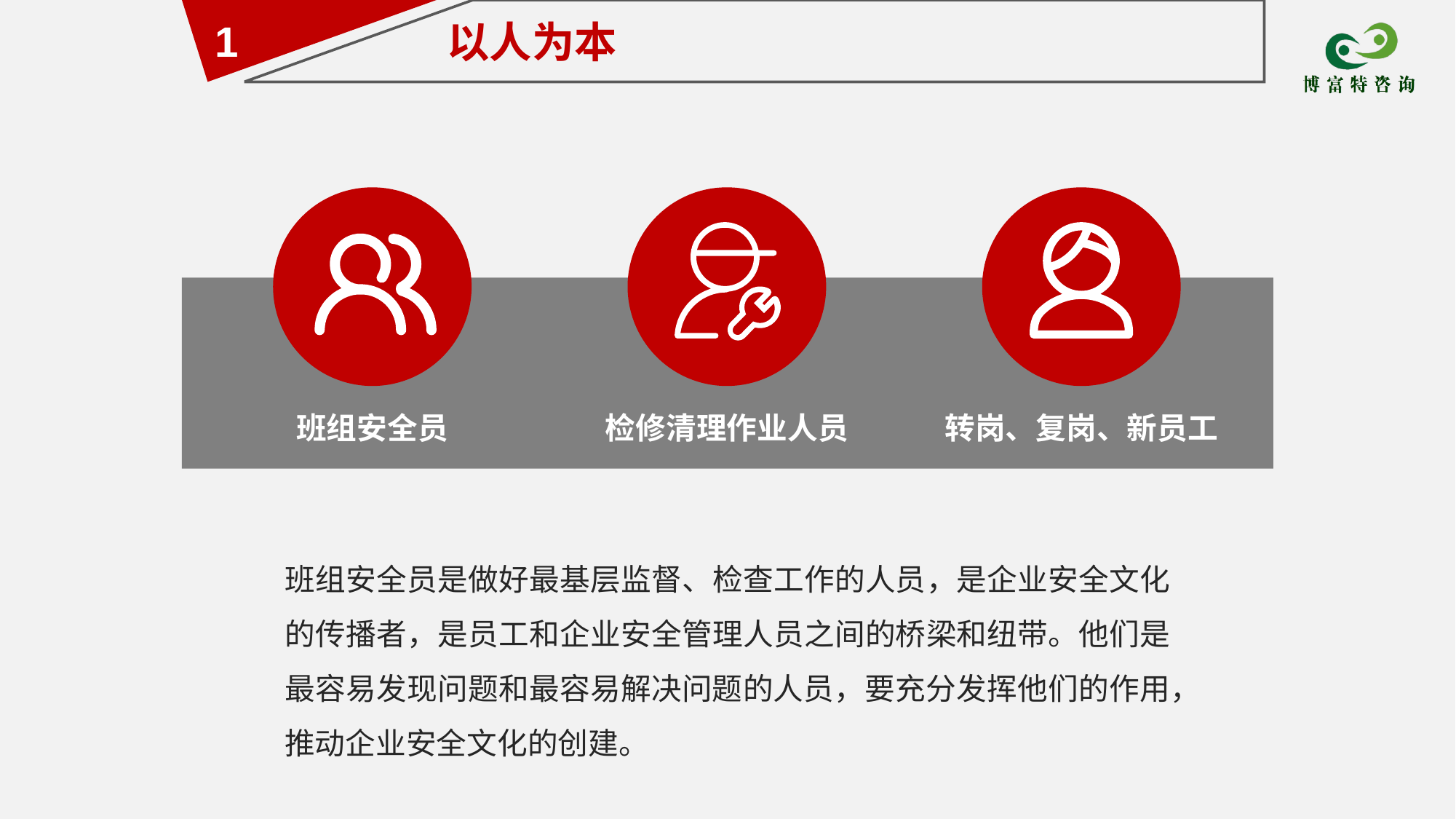

1
以人为本

班组安全员
检修清理作业人员
转岗、复岗、新员工
班组安全员是做好最基层监督、检查工作的人员，是企业安全文化的传播者，是员工和企业安全管理人员之间的桥梁和纽带。他们是最容易发现问题和最容易解决问题的人员，要充分发挥他们的作用，推动企业安全文化的创建。